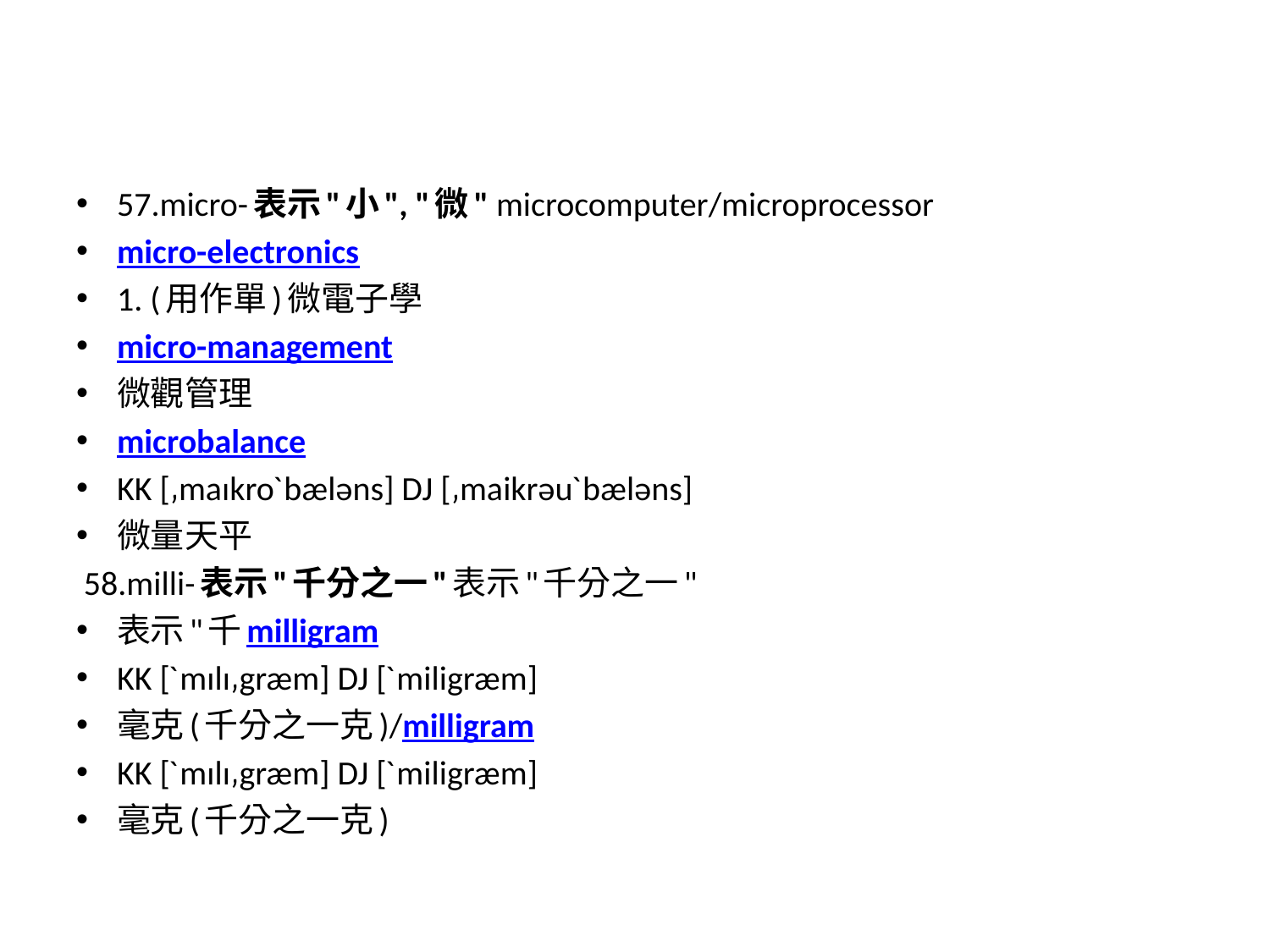

#
57.micro-表示"小", "微" microcomputer/microprocessor
micro-electronics
1. (用作單)微電子學
micro-management
微觀管理
microbalance
KK [͵maɪkroˋbæləns] DJ [͵maikrəuˋbæləns]
微量天平
 58.milli-表示"千分之一"表示"千分之一"
表示"千milligram
KK [ˋmɪlɪ͵græm] DJ [ˋmiligræm]
毫克(千分之一克)/milligram
KK [ˋmɪlɪ͵græm] DJ [ˋmiligræm]
毫克(千分之一克)